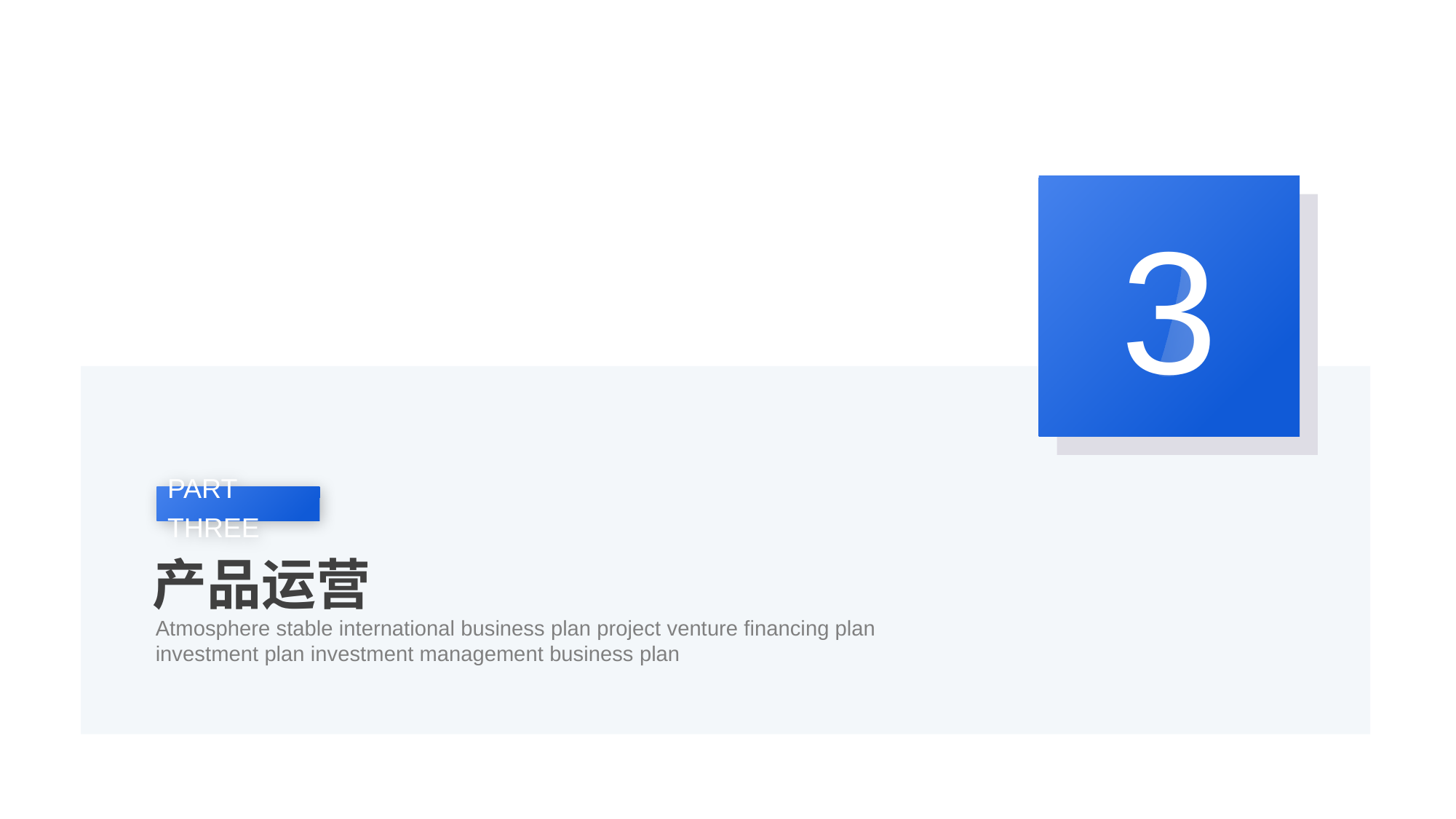

3

PART THREE
产品运营
Atmosphere stable international business plan project venture financing plan investment plan investment management business plan